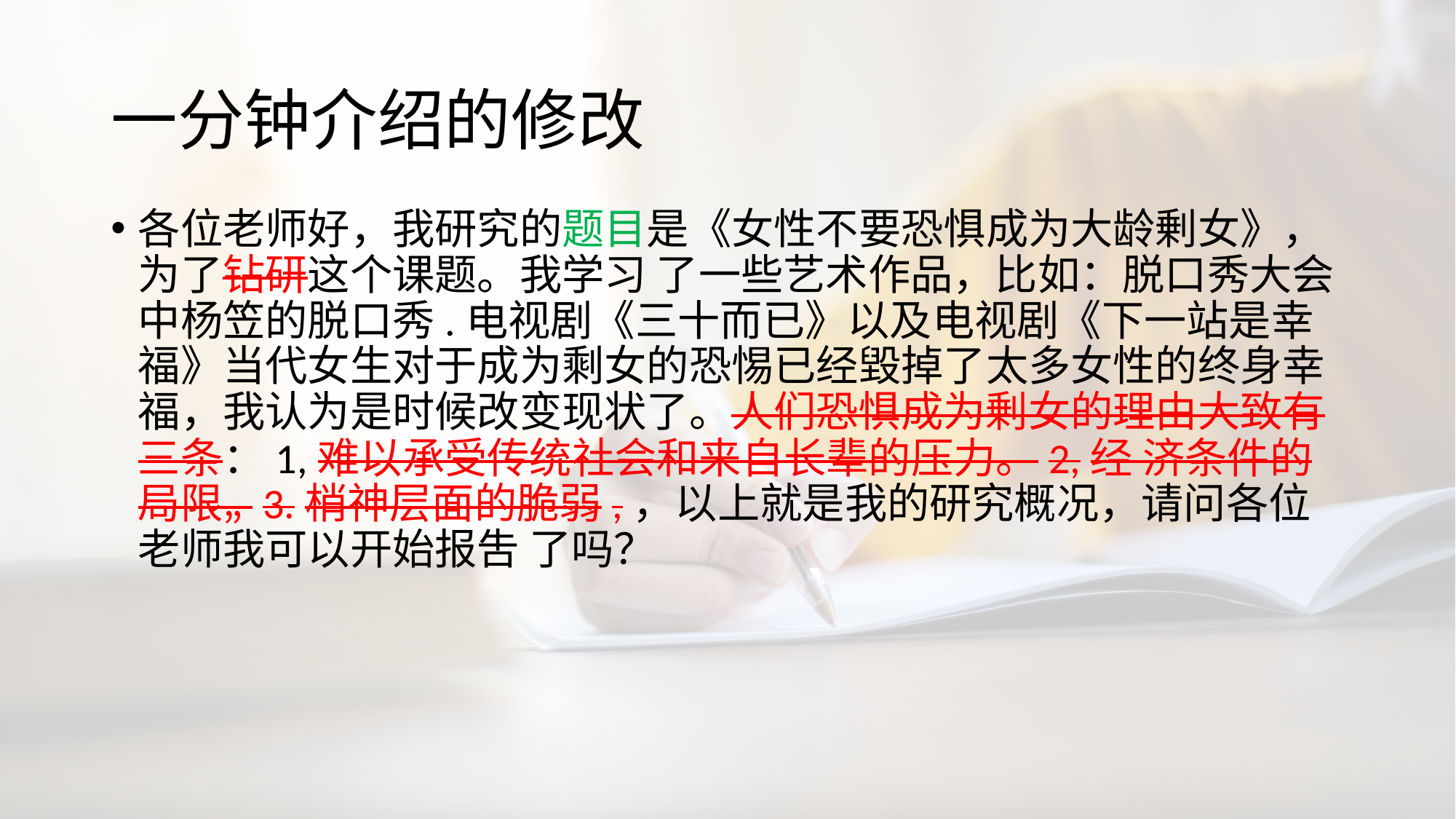

# 一分钟介绍的修改
各位老师好，我研究的题目是《女性不要恐惧成为大龄剰女》，为了钻研这个课题。我学习 了一些艺术作品，比如：脱口秀大会中杨笠的脱口秀.电视剧《三十而已》以及电视剧《下一站是幸福》当代女生对于成为剩女的恐惕已经毀掉了太多女性的终身幸福，我认为是时候改变现状了。人们恐惧成为剰女的理由大致有三条：1,难以承受传统社会和来自长辈的压力。2,经 济条件的局限„ 3.梢神层面的脆弱,，以上就是我的研究概况，请问各位老师我可以开始报吿 了吗？